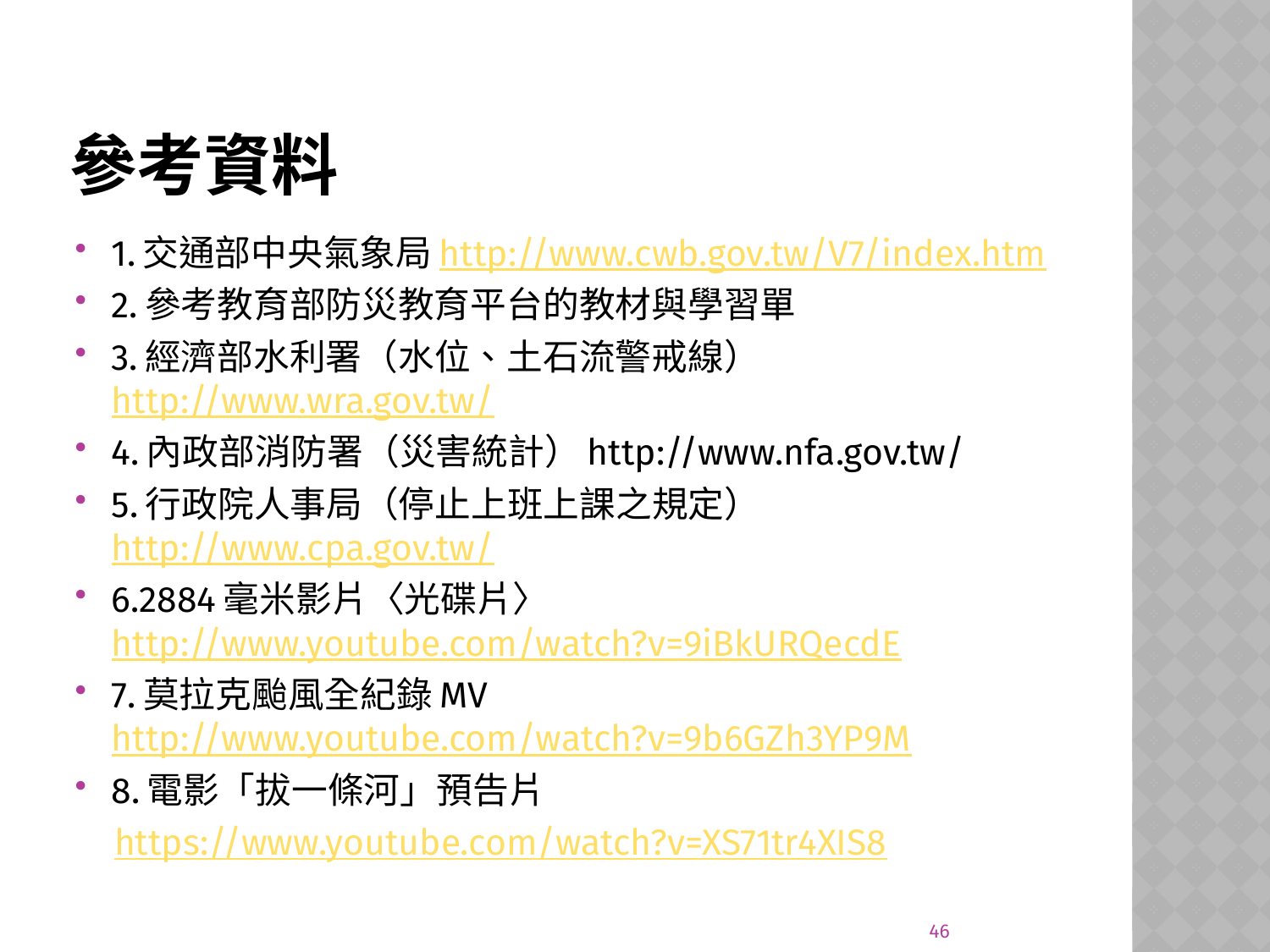

# 參考資料
1.交通部中央氣象局http://www.cwb.gov.tw/V7/index.htm
2.參考教育部防災教育平台的教材與學習單
3.經濟部水利署（水位、土石流警戒線）http://www.wra.gov.tw/
4.內政部消防署（災害統計）http://www.nfa.gov.tw/
5.行政院人事局（停止上班上課之規定）http://www.cpa.gov.tw/
6.2884毫米影片〈光碟片〉http://www.youtube.com/watch?v=9iBkURQecdE
7.莫拉克颱風全紀錄MV           http://www.youtube.com/watch?v=9b6GZh3YP9M
8.電影「拔一條河」預告片
    https://www.youtube.com/watch?v=XS71tr4XIS8
46